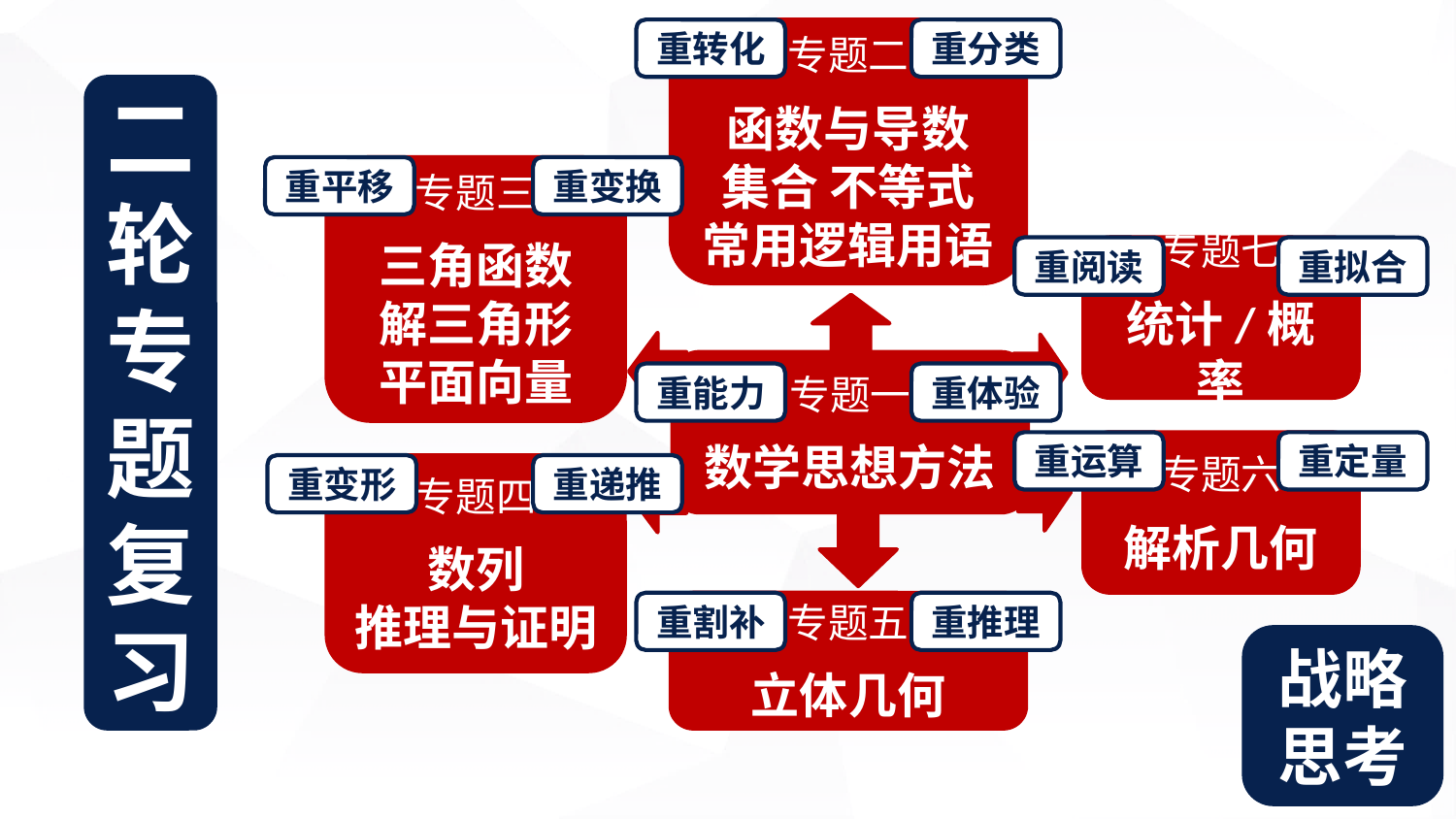

重转化
专题二

函数与导数
集合 不等式
常用逻辑用语
重分类
二轮
专题复习
重平移
专题三

三角函数
解三角形
平面向量
重变换
重阅读
专题七

统计/概率
重拟合

专题一

数学思想方法
重能力
重体验
重运算
专题六

解析几何
重定量

重变形
专题四

数列
推理与证明
重递推

重割补
专题五

立体几何
重推理
战略思考